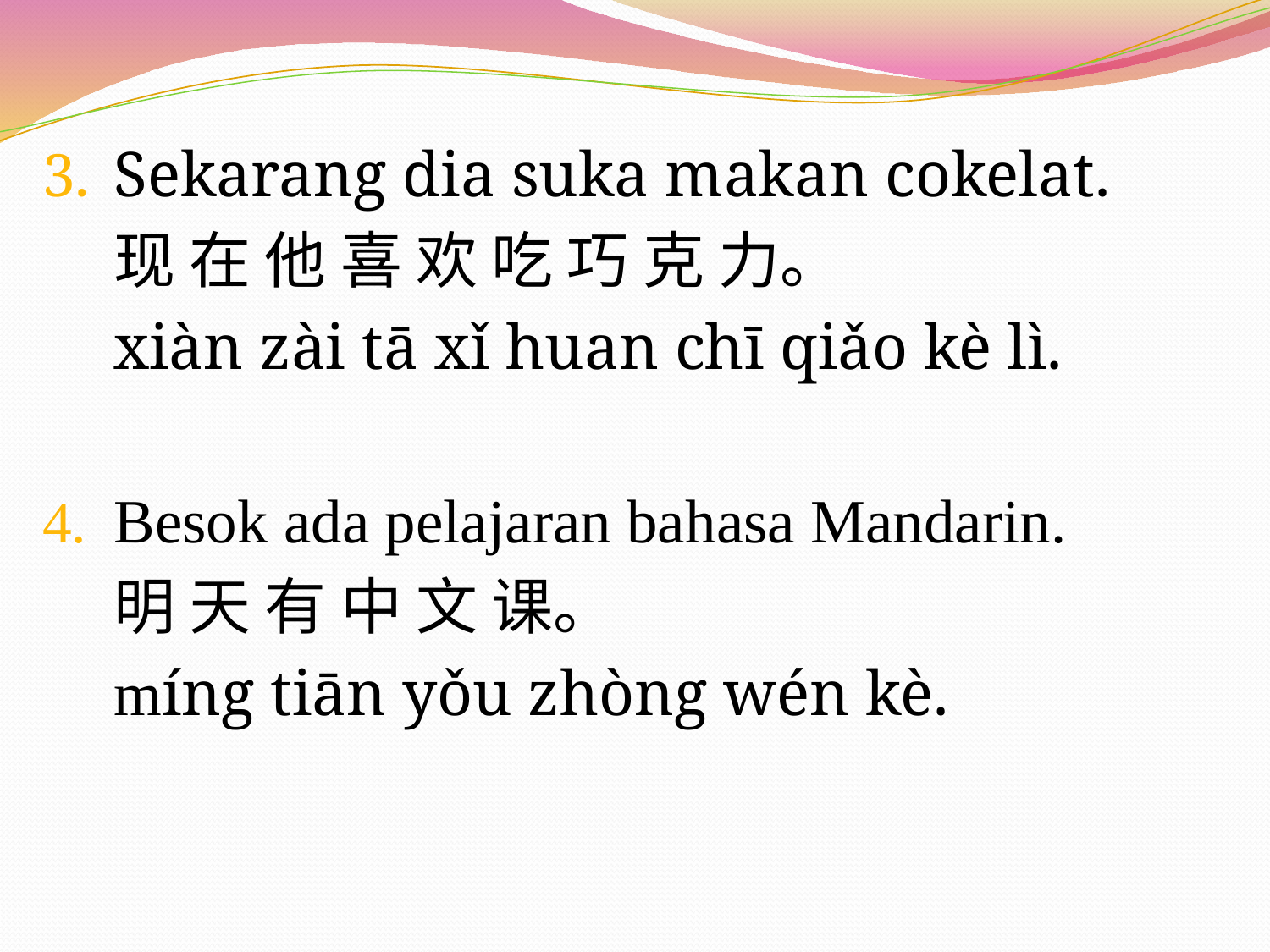

Sekarang dia suka makan cokelat.
	现 在 他 喜 欢 吃 巧 克 力。
	xiàn zài tā xǐ huan chī qiǎo kè lì.

Besok ada pelajaran bahasa Mandarin.
	明 天 有 中 文 课。
	míng tiān yǒu zhòng wén kè.